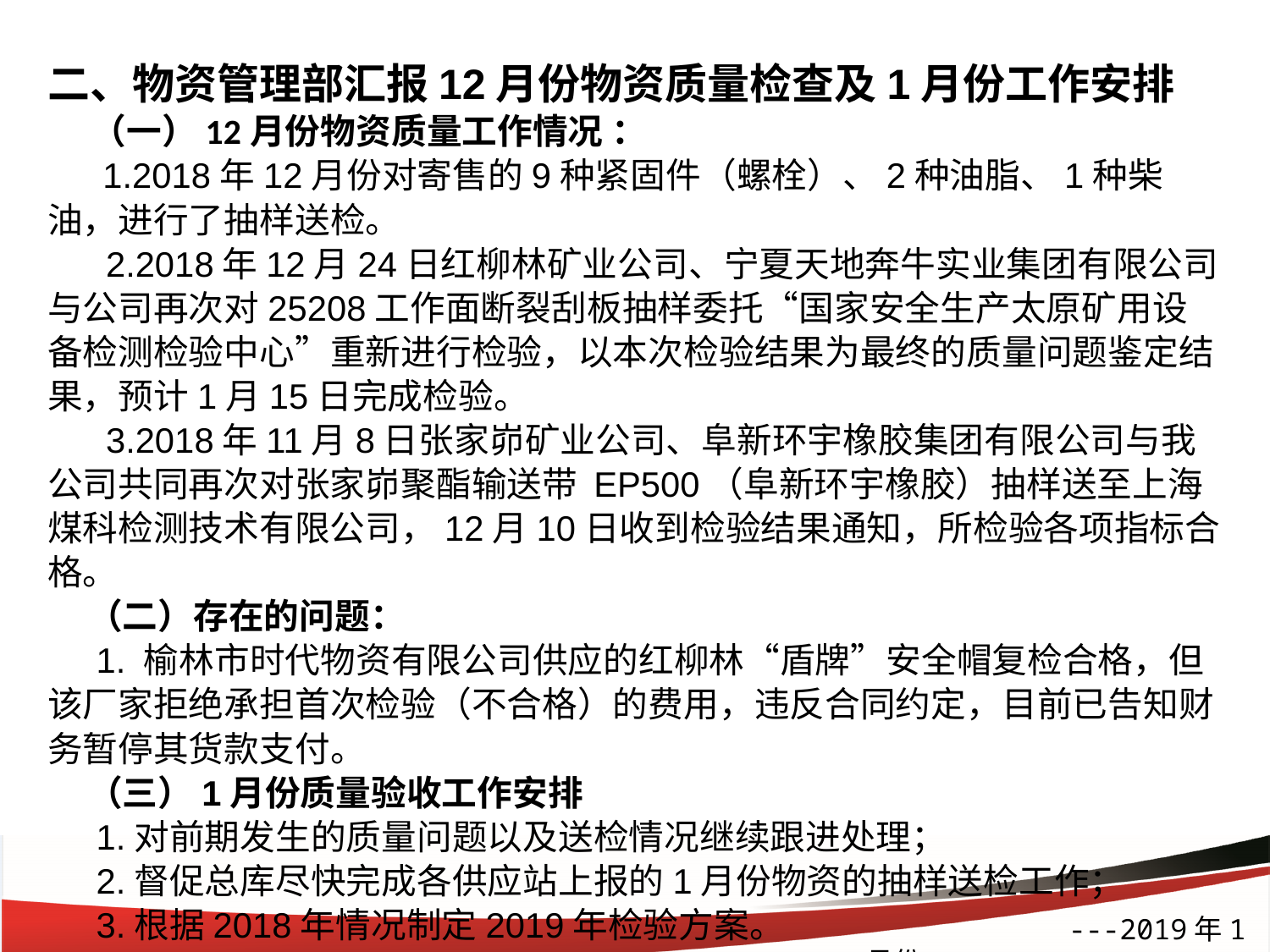

二、物资管理部汇报12月份物资质量检查及1月份工作安排
     （一）12月份物资质量工作情况 ：
      1.2018年12月份对寄售的9种紧固件（螺栓）、2种油脂、1种柴油，进行了抽样送检。
      2.2018年12月24日红柳林矿业公司、宁夏天地奔牛实业集团有限公司与公司再次对25208工作面断裂刮板抽样委托“国家安全生产太原矿用设备检测检验中心”重新进行检验，以本次检验结果为最终的质量问题鉴定结果，预计1月15日完成检验。
      3.2018年11月8日张家峁矿业公司、阜新环宇橡胶集团有限公司与我公司共同再次对张家峁聚酯输送带 EP500（阜新环宇橡胶）抽样送至上海煤科检测技术有限公司，12月10日收到检验结果通知，所检验各项指标合格。
    （二）存在的问题：
     1. 榆林市时代物资有限公司供应的红柳林“盾牌”安全帽复检合格，但该厂家拒绝承担首次检验（不合格）的费用，违反合同约定，目前已告知财务暂停其货款支付。
    （三）1月份质量验收工作安排
     1.对前期发生的质量问题以及送检情况继续跟进处理；
     2.督促总库尽快完成各供应站上报的1月份物资的抽样送检工作；
     3.根据2018年情况制定2019年检验方案。